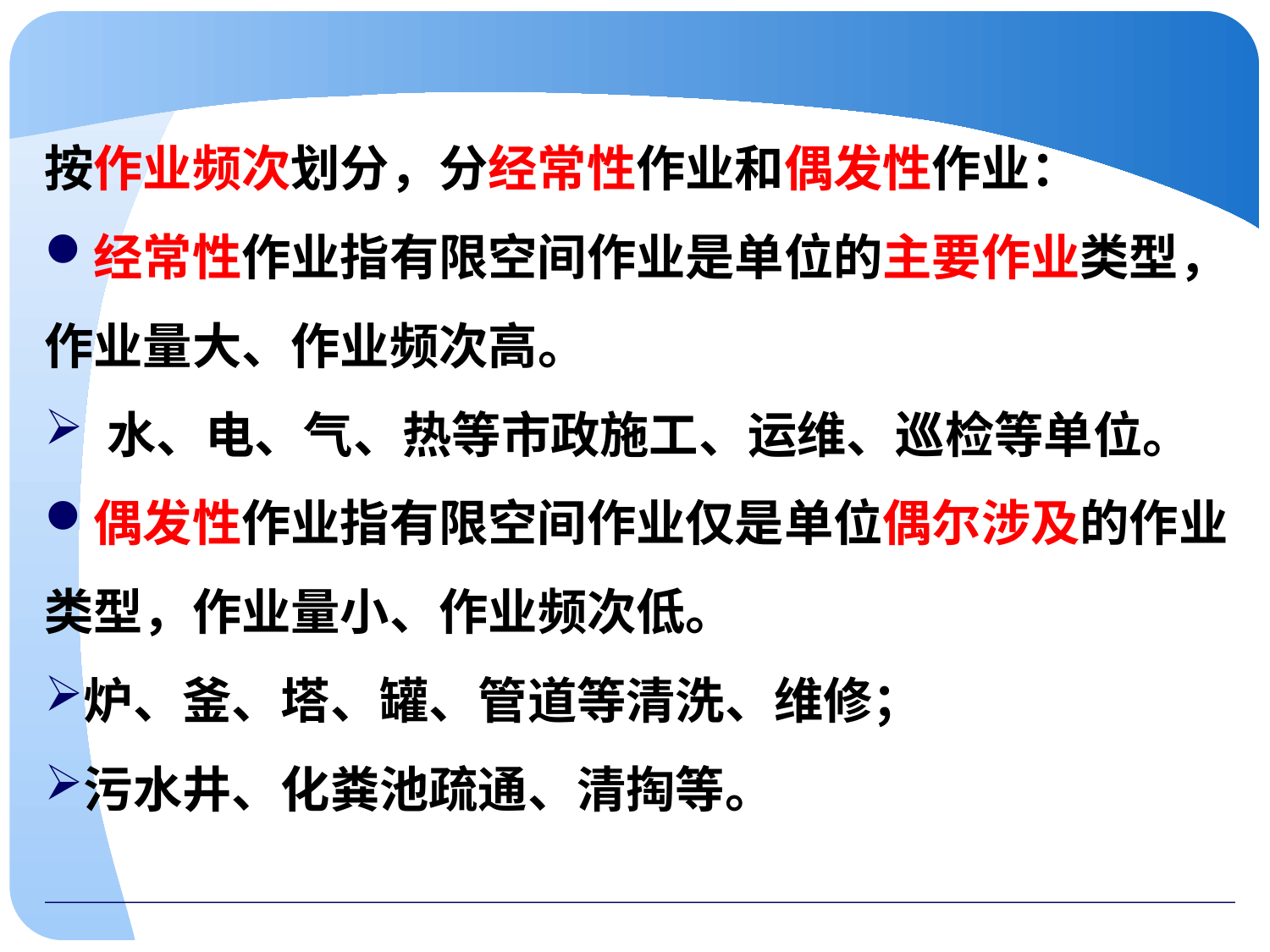

按作业频次划分，分经常性作业和偶发性作业：
经常性作业指有限空间作业是单位的主要作业类型，作业量大、作业频次高。
 水、电、气、热等市政施工、运维、巡检等单位。
偶发性作业指有限空间作业仅是单位偶尔涉及的作业类型，作业量小、作业频次低。
炉、釜、塔、罐、管道等清洗、维修；
污水井、化粪池疏通、清掏等。